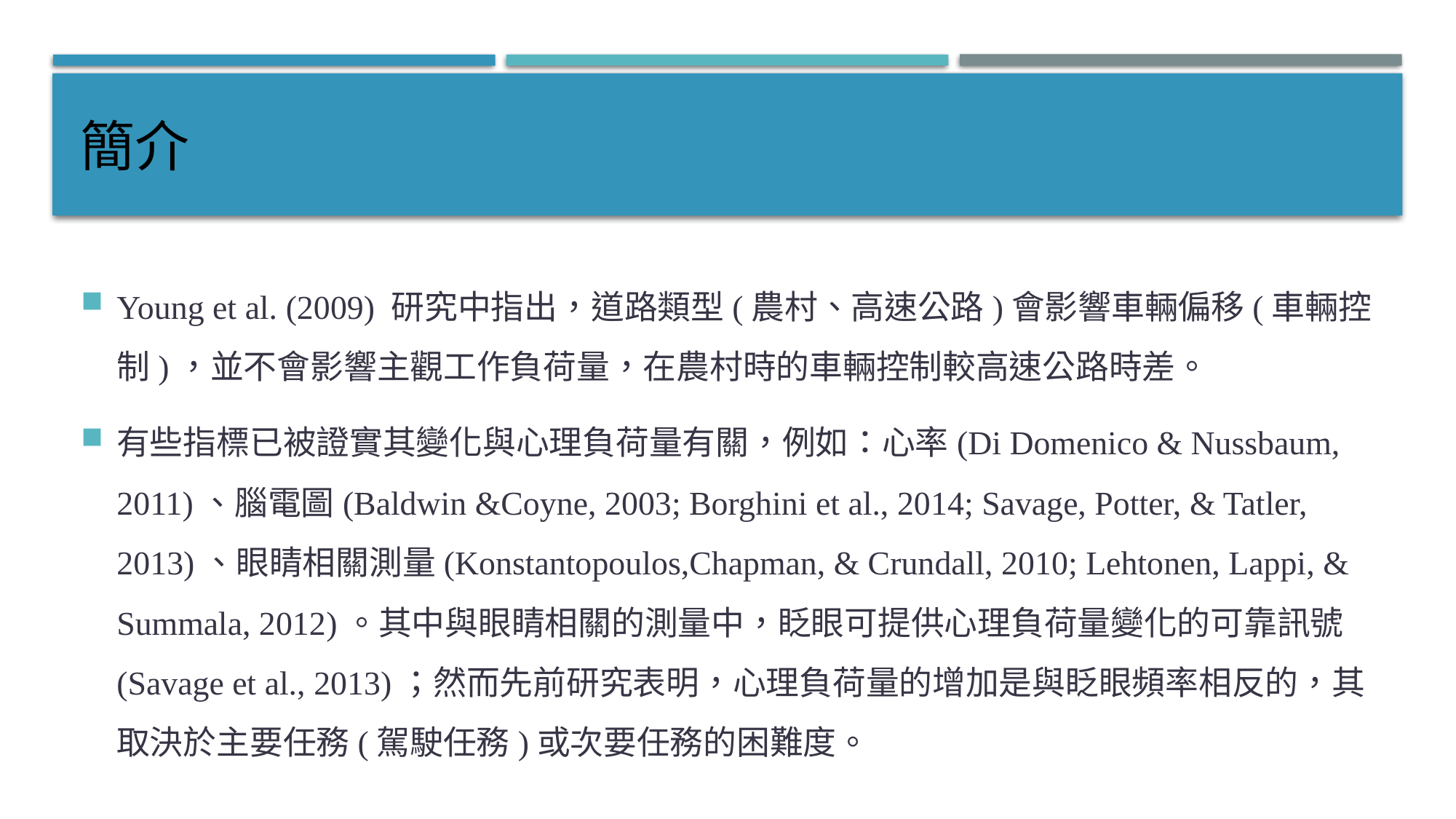

# 簡介
Young et al. (2009) 研究中指出，道路類型(農村、高速公路)會影響車輛偏移(車輛控制)，並不會影響主觀工作負荷量，在農村時的車輛控制較高速公路時差。
有些指標已被證實其變化與心理負荷量有關，例如：心率(Di Domenico & Nussbaum, 2011)、腦電圖(Baldwin &Coyne, 2003; Borghini et al., 2014; Savage, Potter, & Tatler, 2013)、眼睛相關測量(Konstantopoulos,Chapman, & Crundall, 2010; Lehtonen, Lappi, & Summala, 2012)。其中與眼睛相關的測量中，眨眼可提供心理負荷量變化的可靠訊號(Savage et al., 2013)；然而先前研究表明，心理負荷量的增加是與眨眼頻率相反的，其取決於主要任務(駕駛任務)或次要任務的困難度。